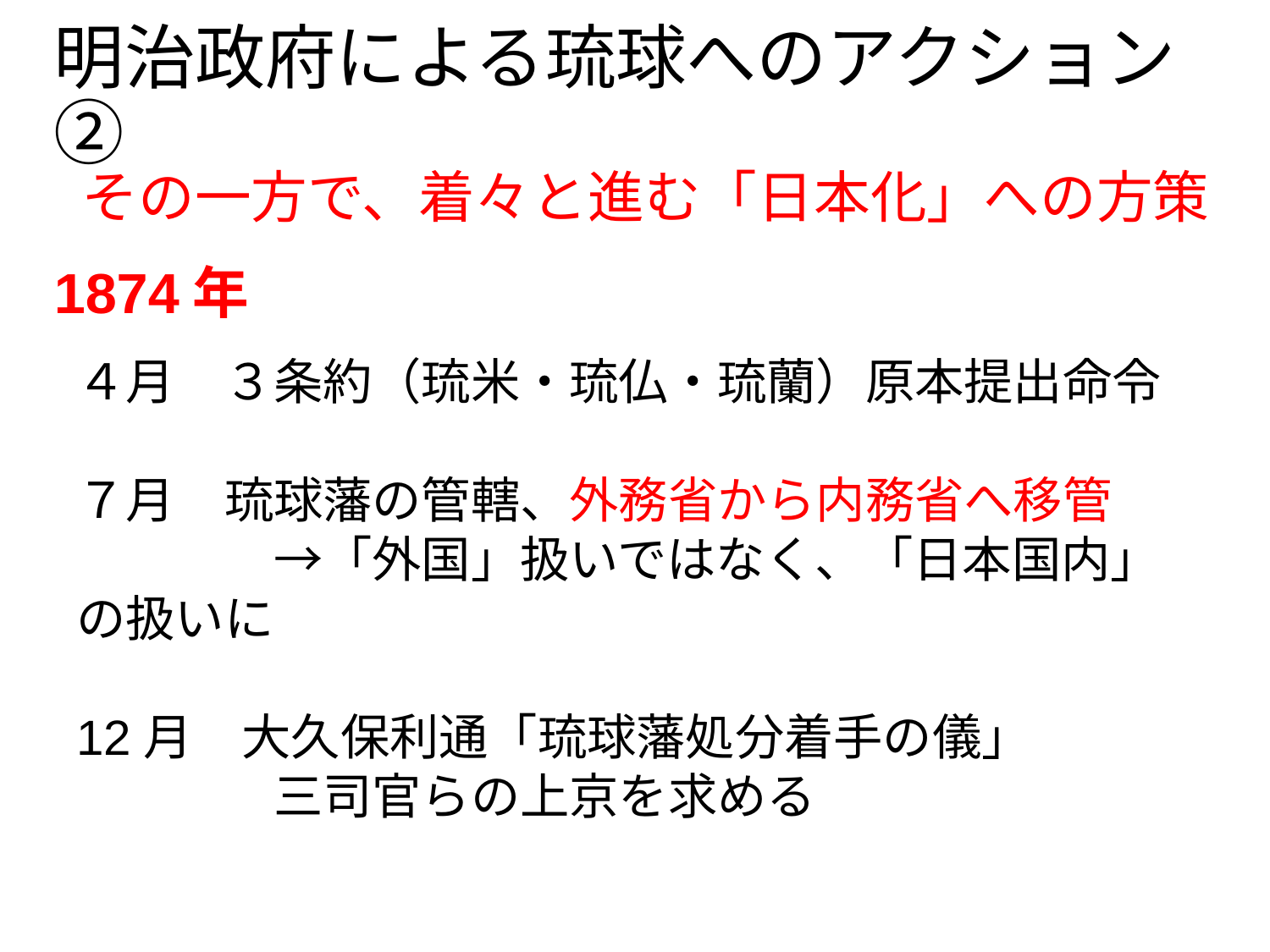

# 明治政府による琉球へのアクション②
その一方で、着々と進む「日本化」への方策
1874年
４月　３条約（琉米・琉仏・琉蘭）原本提出命令

７月　琉球藩の管轄、外務省から内務省へ移管
　　　　→「外国」扱いではなく、「日本国内」の扱いに

12月　大久保利通「琉球藩処分着手の儀」
　　　　三司官らの上京を求める